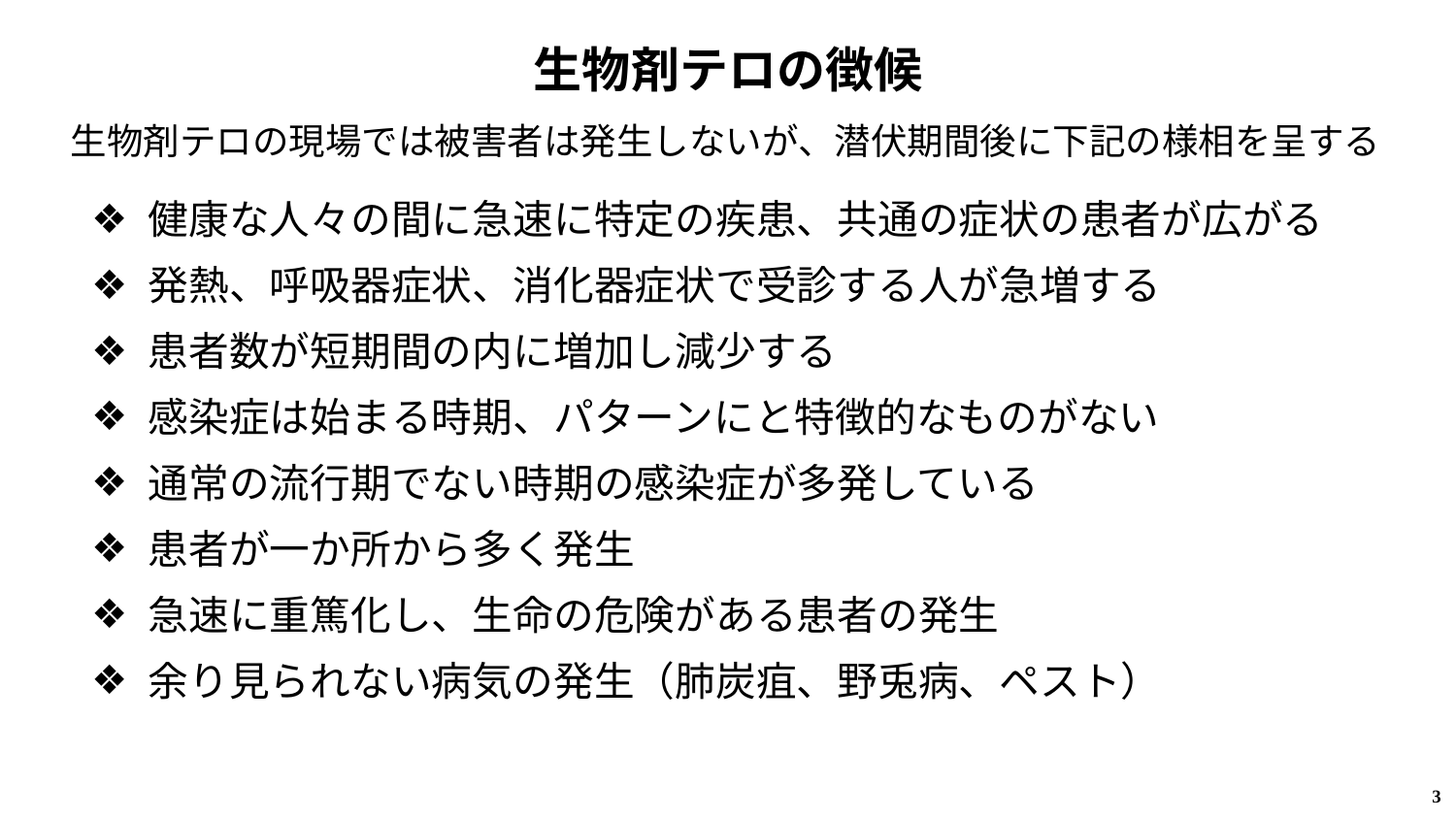

# 生物剤テロの徴候
生物剤テロの現場では被害者は発生しないが、潜伏期間後に下記の様相を呈する
健康な人々の間に急速に特定の疾患、共通の症状の患者が広がる
発熱、呼吸器症状、消化器症状で受診する人が急増する
患者数が短期間の内に増加し減少する
感染症は始まる時期、パターンにと特徴的なものがない
通常の流行期でない時期の感染症が多発している
患者が一か所から多く発生
急速に重篤化し、生命の危険がある患者の発生
余り見られない病気の発生（肺炭疽、野兎病、ペスト）

3